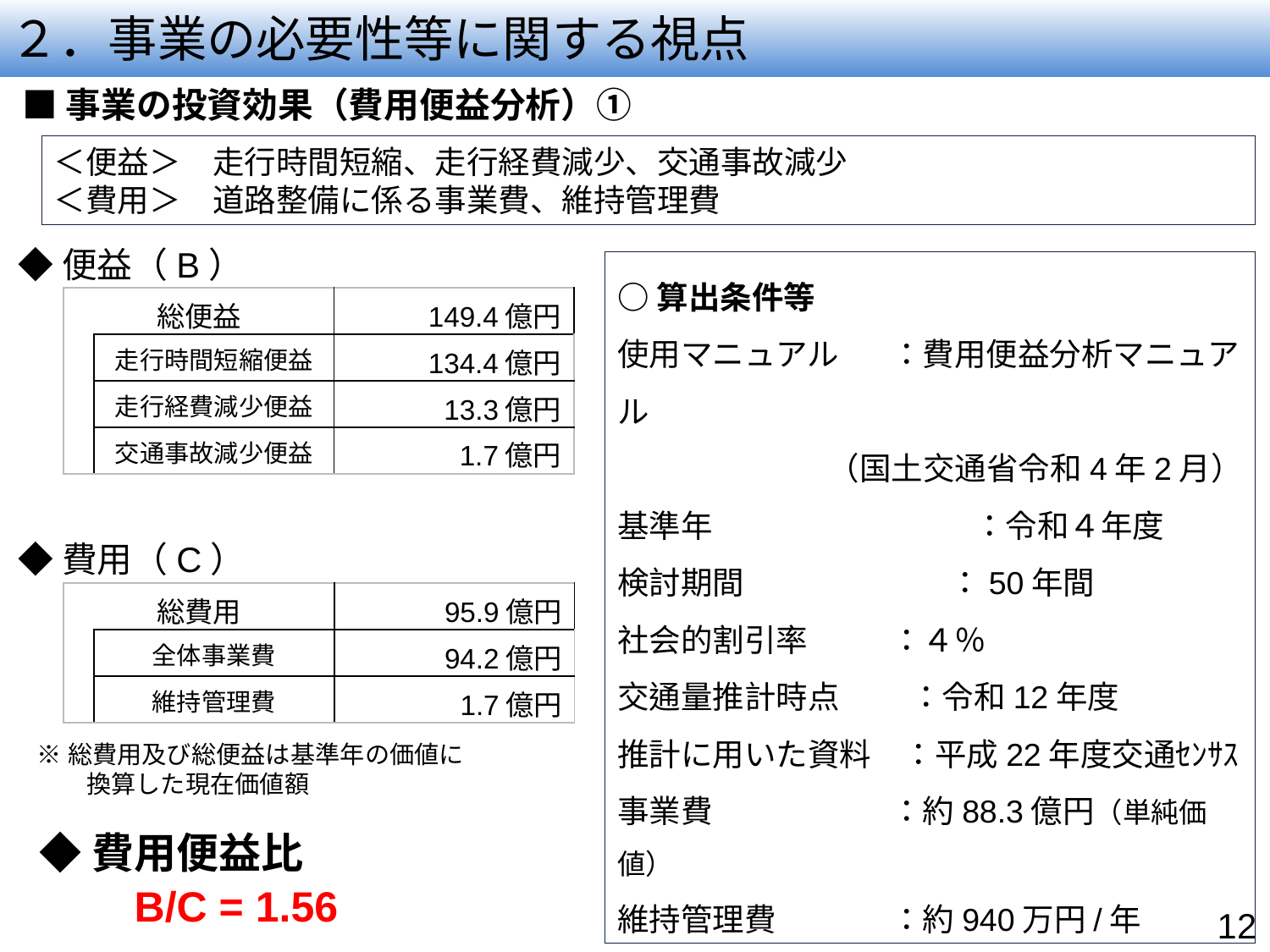

# ２．事業の必要性等に関する視点
■事業の投資効果（費用便益分析）①
＜便益＞　走行時間短縮、走行経費減少、交通事故減少
＜費用＞　道路整備に係る事業費、維持管理費
◆便益（B）
○算出条件等
使用マニュアル	：費用便益分析マニュアル
　　　　　 （国土交通省令和4年2月）
基準年　　　　　　　　 ：令和４年度
検討期間　　　　　　  ：50年間
社会的割引率	：４％
交通量推計時点　　 ：令和12年度
推計に用いた資料　：平成22年度交通ｾﾝｻｽ
事業費	：約88.3億円（単純価値）
維持管理費	：約940万円/年
| 総便益 |  | 149.4億円 |
| --- | --- | --- |
|  | 走行時間短縮便益 | 134.4億円 |
|  | 走行経費減少便益 | 13.3億円 |
|  | 交通事故減少便益 | 1.7億円 |
◆費用（C）
| 総費用 |  | 95.9億円 |
| --- | --- | --- |
|  | 全体事業費 | 94.2億円 |
|  | 維持管理費 | 1.7億円 |
※総費用及び総便益は基準年の価値に
　　換算した現在価値額
◆費用便益比
　　B/C = 1.56
12